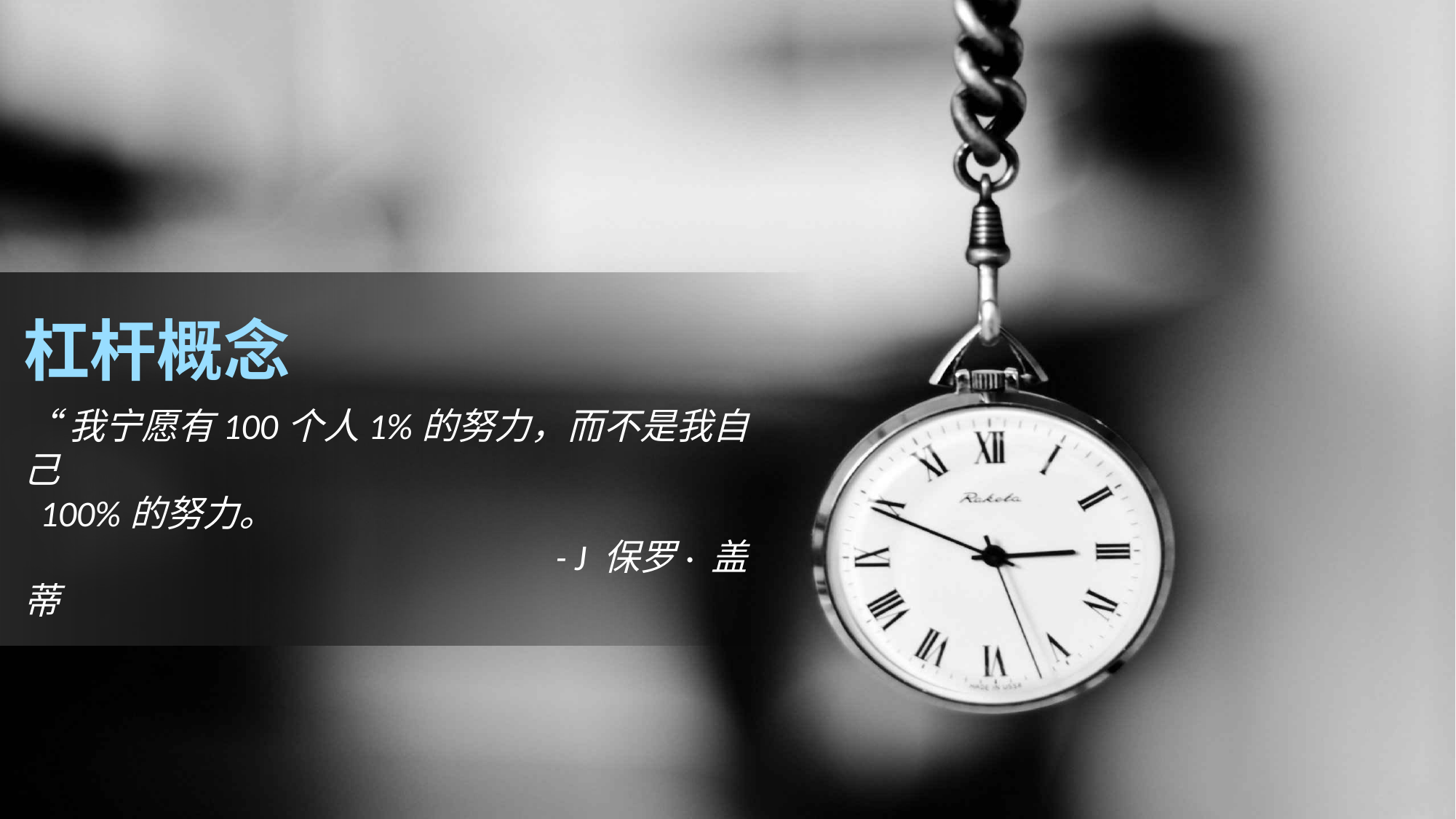

杠杆概念

“我宁愿有100个人1%的努力，而不是我自己
  100%的努力。
                                                                 - J 保罗· 盖蒂